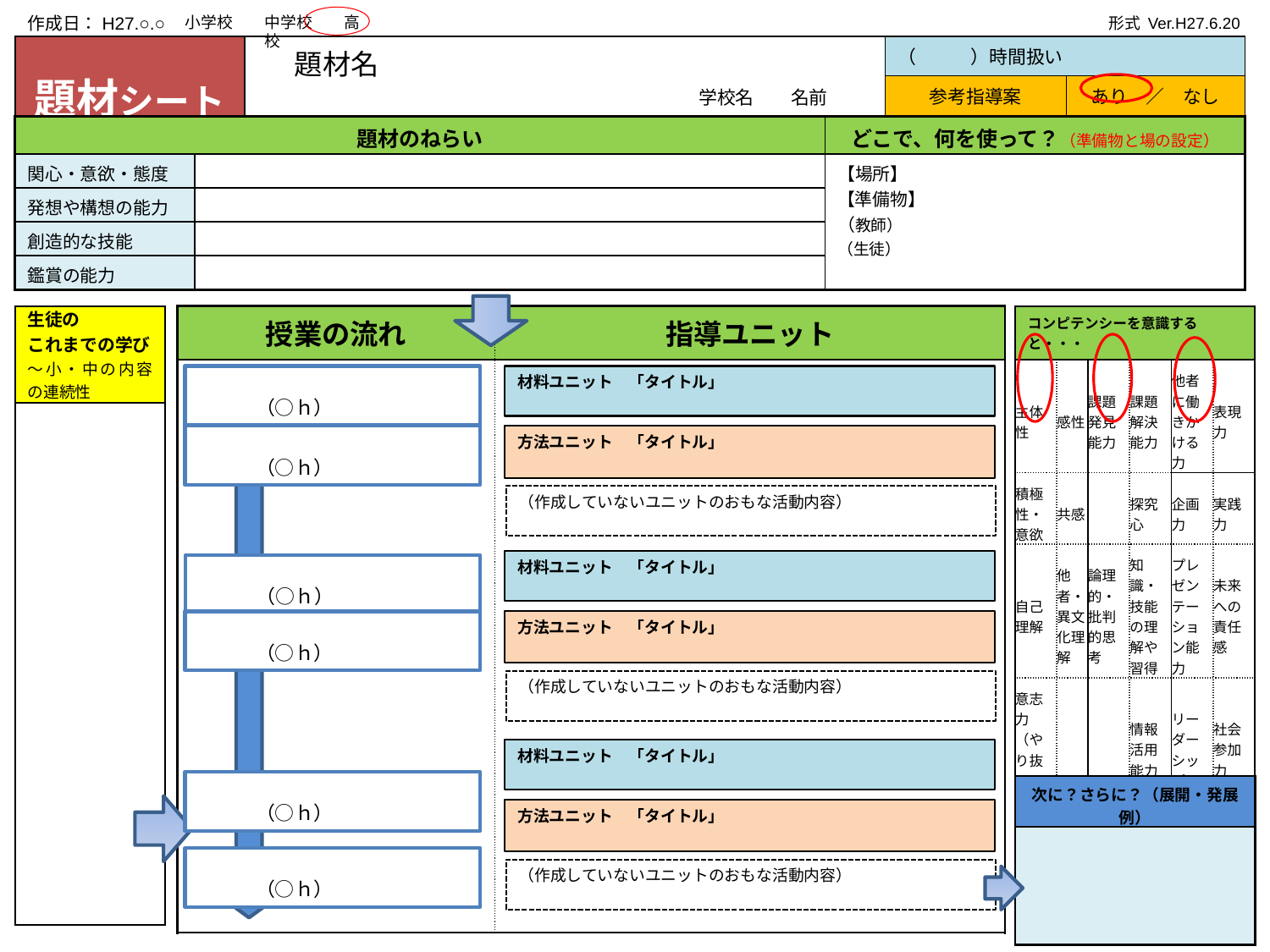

作成日：H27.○.○
小学校　　中学校　　高校

形式 Ver.H27.6.20
| 題材シート | 題材名　　　　　　　 　　　　　　　　　　　　　　　　　　　　　　　　学校名　　名前 | （　　　）時間扱い |  |
| --- | --- | --- | --- |
|  |  | 参考指導案 | あり　／　なし |

| 題材のねらい |  | どこで、何を使って？（準備物と場の設定） |
| --- | --- | --- |
| 関心・意欲・態度 |  | 【場所】　 【準備物】　 （教師） （生徒） |
| 発想や構想の能力 |  |  |
| 創造的な技能 |  |  |
| 鑑賞の能力 |  |  |

| 生徒の これまでの学び ～小・中の内容の連続性 |
| --- |
|  |
| 授業の流れ | 指導ユニット |
| --- | --- |
|  |  |
| コンピテンシーを意識すると・・・ |  |  |  |  |  |
| --- | --- | --- | --- | --- | --- |
| 主体性 | 感性 | 課題発見能力 | 課題解決能力 | 他者に働きかける力 | 表現力 |
| 積極性・意欲 | 共感 |  | 探究心 | 企画力 | 実践力 |
| 自己理解 | 他者・異文化理解 | 論理的・ 批判的思考 | 知識・技能の理解や習得 | プレゼンテーション能力 | 未来への責任感 |
| 意志力（やり抜く力） |  |  | 情報活用能力 | リーダーシップ | 社会参加力 |
| 自己調整力 | 思いやり・やさしさ | 思考力・判断力 |  | 協調性 |  |

　　　　　　　　　　　　　　　　（○ｈ）
材料ユニット　「タイトル」

　　　　　　　　　　　　　　　　（○ｈ）
方法ユニット　「タイトル」
（作成していないユニットのおもな活動内容）
材料ユニット　「タイトル」

　　　　　　　　　　　　　　　　（○ｈ）
方法ユニット　「タイトル」
　　　　　　　　　　　　　　　　（○ｈ）
（作成していないユニットのおもな活動内容）
材料ユニット　「タイトル」

　　　　　　　　　　　　　　　　（○ｈ）
| 次に？さらに？（展開・発展例） |
| --- |
|  |

方法ユニット　「タイトル」
　　　　　　　　　　　　　　　　（○ｈ）
（作成していないユニットのおもな活動内容）